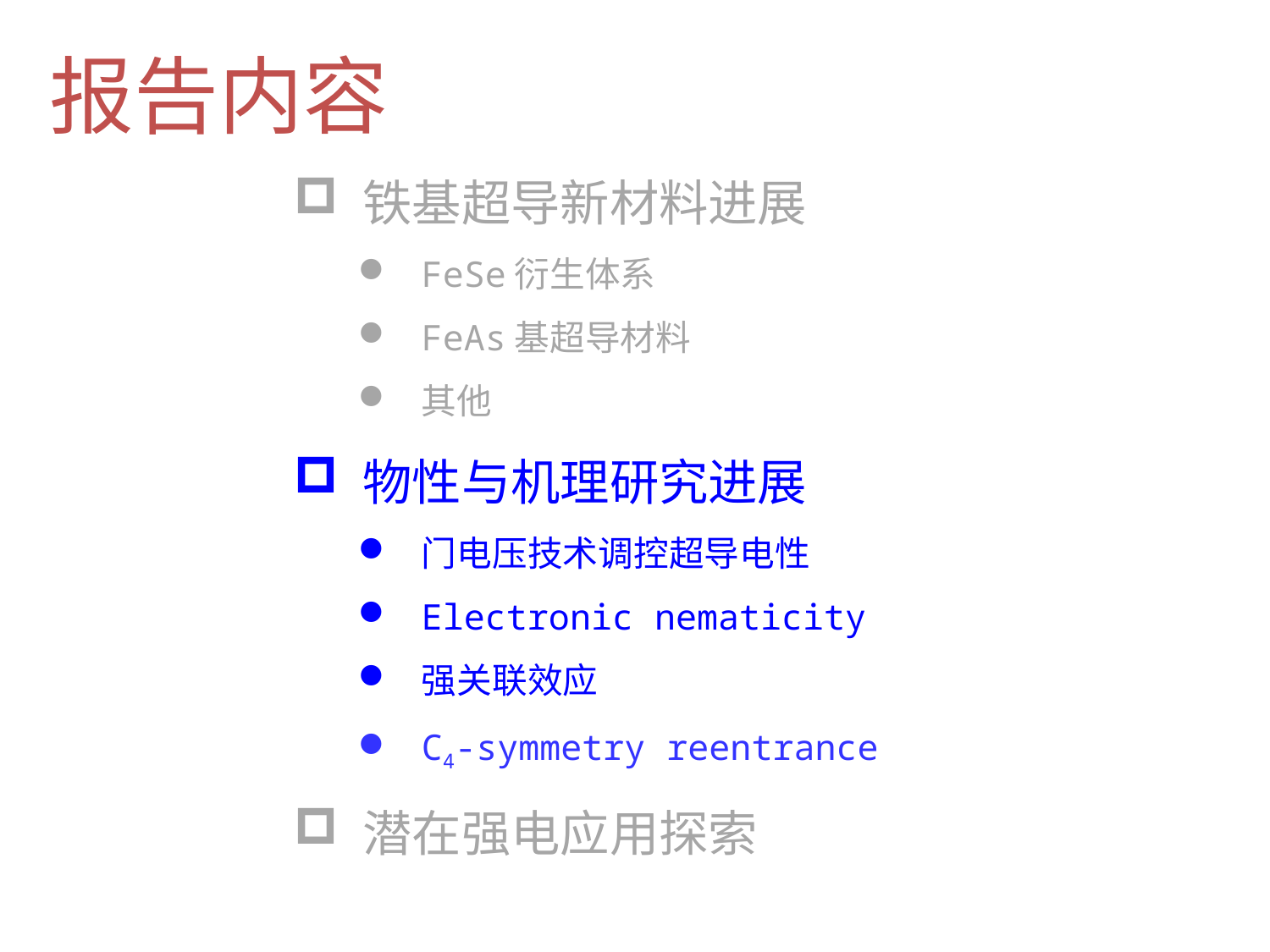

报告内容
 铁基超导新材料进展
FeSe衍生体系
FeAs基超导材料
其他
 物性与机理研究进展
门电压技术调控超导电性
Electronic nematicity
强关联效应
C4-symmetry reentrance
 潜在强电应用探索